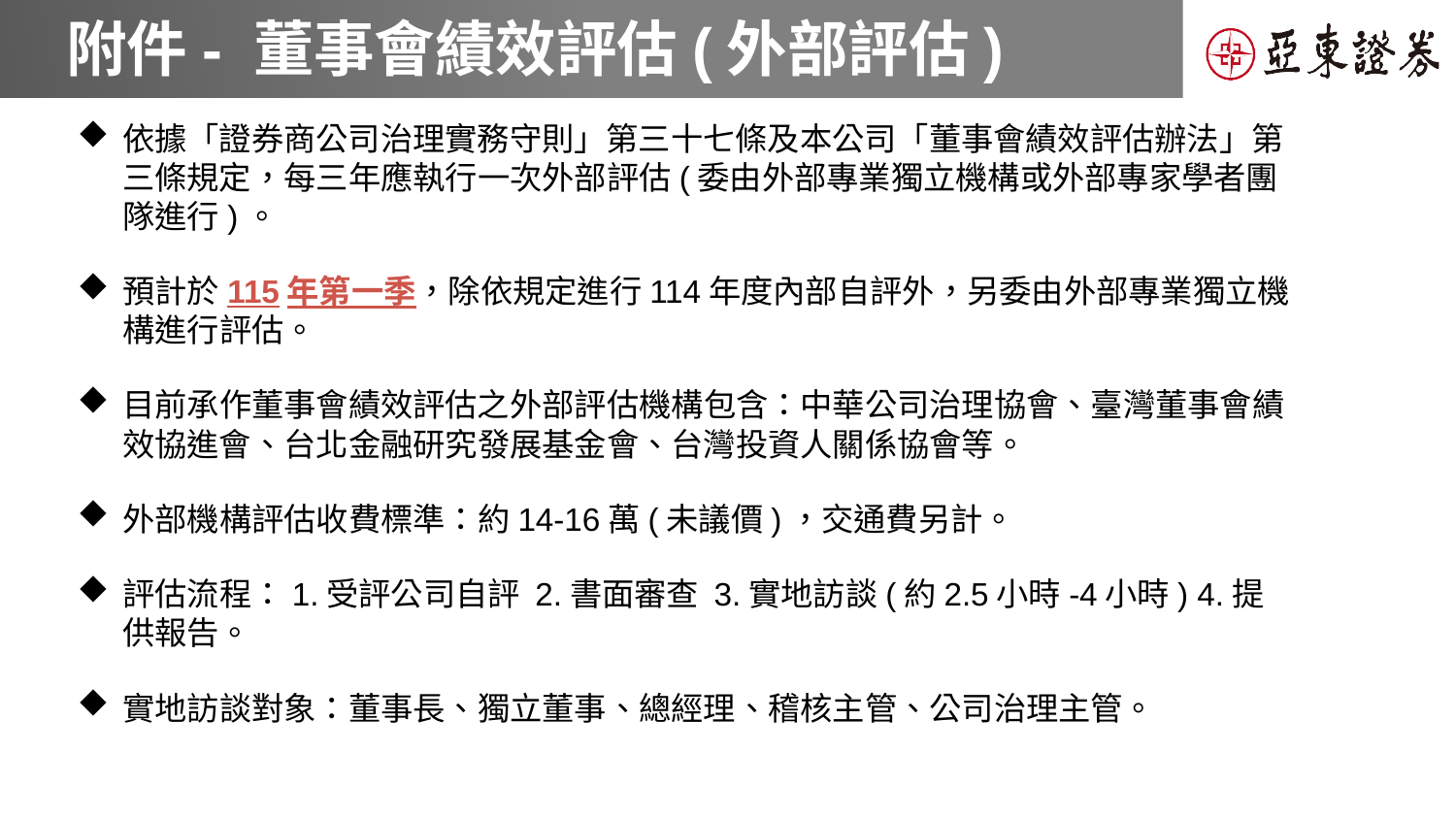

# 附件- 董事會績效評估(外部評估)
依據「證券商公司治理實務守則」第三十七條及本公司「董事會績效評估辦法」第三條規定，每三年應執行一次外部評估(委由外部專業獨立機構或外部專家學者團隊進行)。
預計於115年第一季，除依規定進行114年度內部自評外，另委由外部專業獨立機構進行評估。
目前承作董事會績效評估之外部評估機構包含：中華公司治理協會、臺灣董事會績效協進會、台北金融研究發展基金會、台灣投資人關係協會等。
外部機構評估收費標準：約14-16萬(未議價)，交通費另計。
評估流程：1.受評公司自評 2.書面審查 3.實地訪談(約2.5小時-4小時) 4.提供報告。
實地訪談對象：董事長、獨立董事、總經理、稽核主管、公司治理主管。